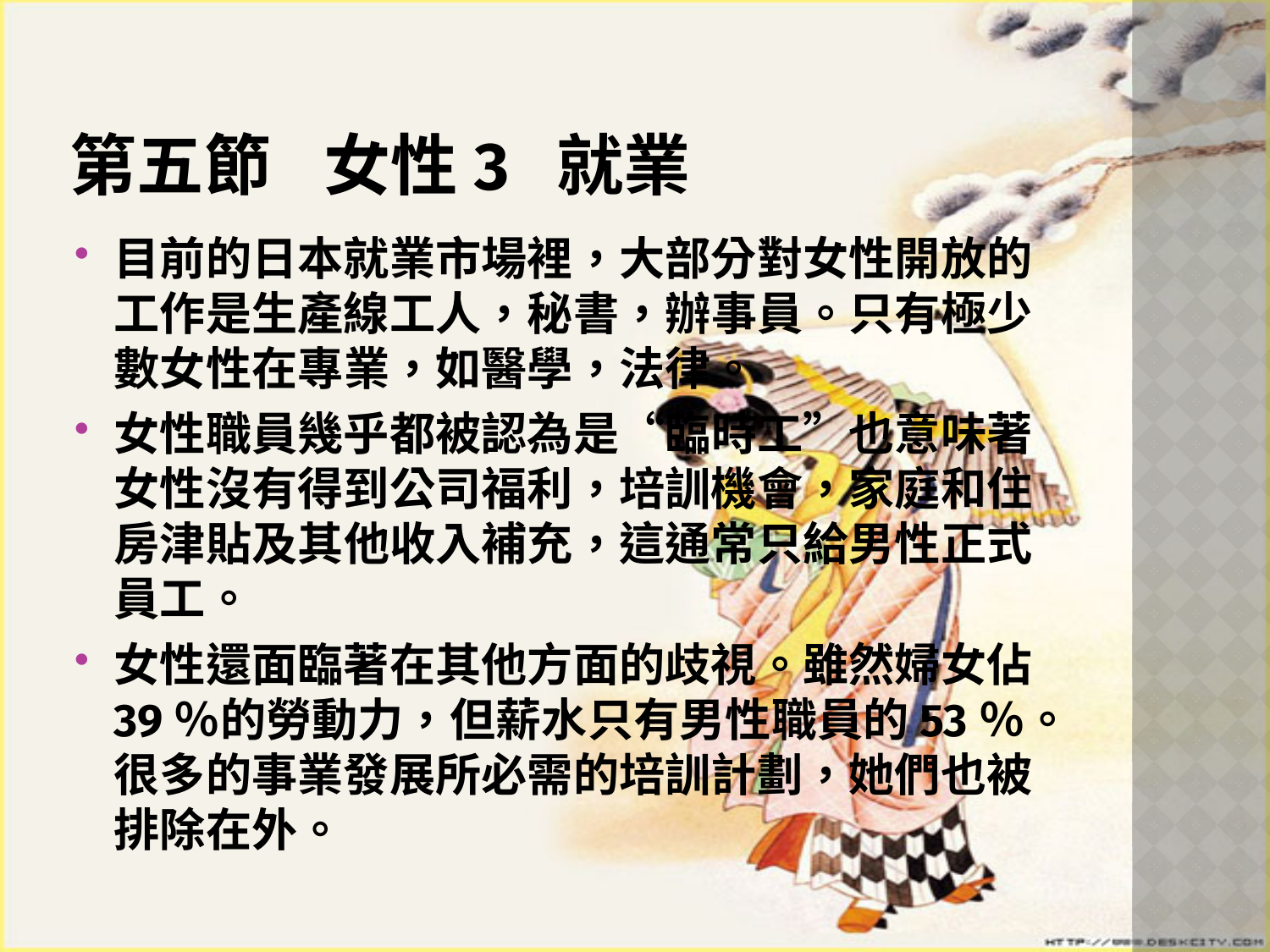

# 第五節	女性3  就業
目前的日本就業市場裡，大部分對女性開放的工作是生產線工人，秘書，辦事員。只有極少數女性在專業，如醫學，法律。
女性職員幾乎都被認為是“臨時工”也意味著女性沒有得到公司福利，培訓機會，家庭和住房津貼及其他收入補充，這通常只給男性正式員工。
女性還面臨著在其他方面的歧視。雖然婦女佔39％的勞動力，但薪水只有男性職員的53％。很多的事業發展所必需的培訓計劃，她們也被排除在外。